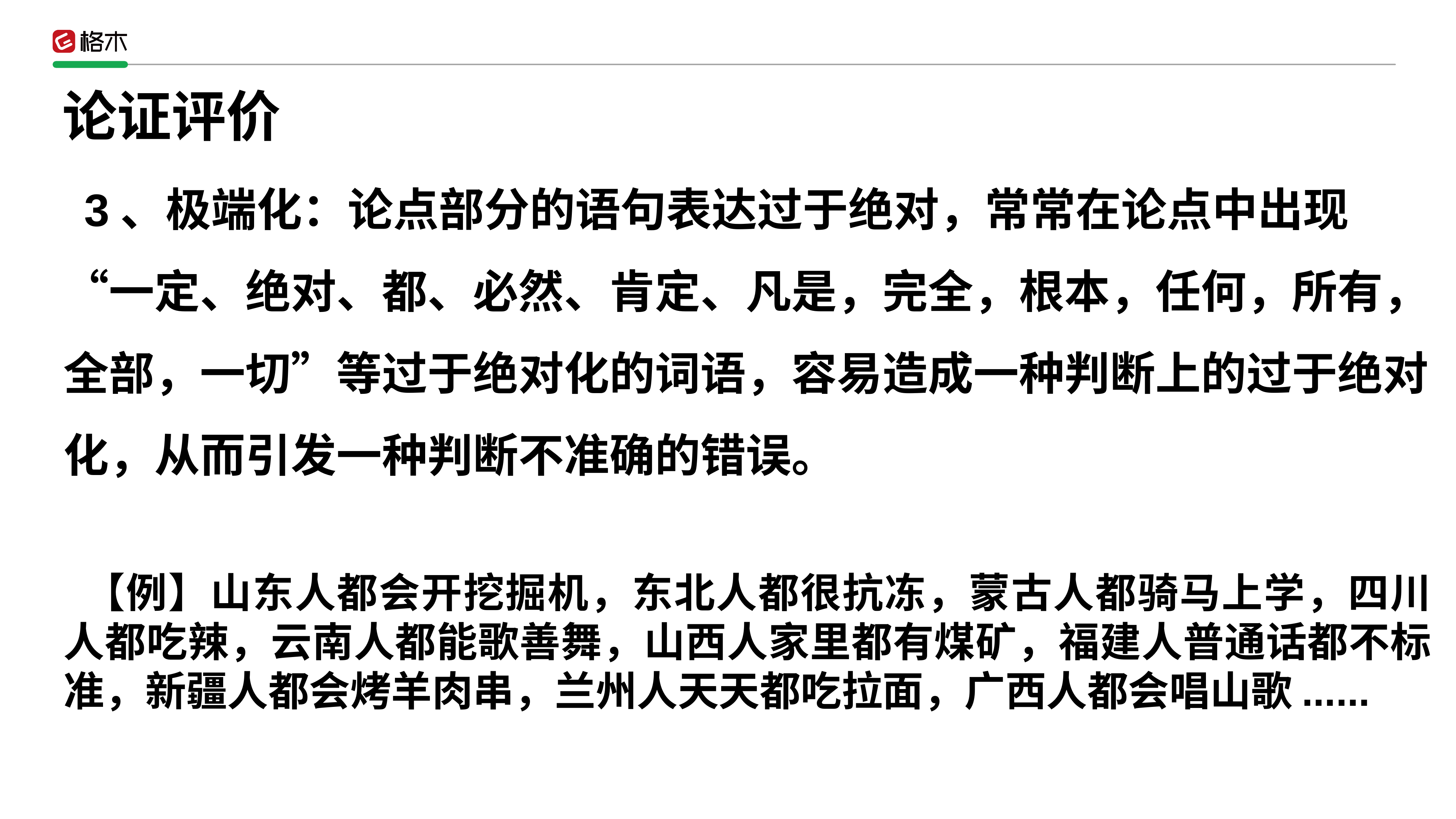

论证评价
3、极端化：论点部分的语句表达过于绝对，常常在论点中出现“一定、绝对、都、必然、肯定、凡是，完全，根本，任何，所有，全部，一切”等过于绝对化的词语，容易造成一种判断上的过于绝对化，从而引发一种判断不准确的错误。

【例】山东人都会开挖掘机，东北人都很抗冻，蒙古人都骑马上学，四川人都吃辣，云南人都能歌善舞，山西人家里都有煤矿，福建人普通话都不标准，新疆人都会烤羊肉串，兰州人天天都吃拉面，广西人都会唱山歌......